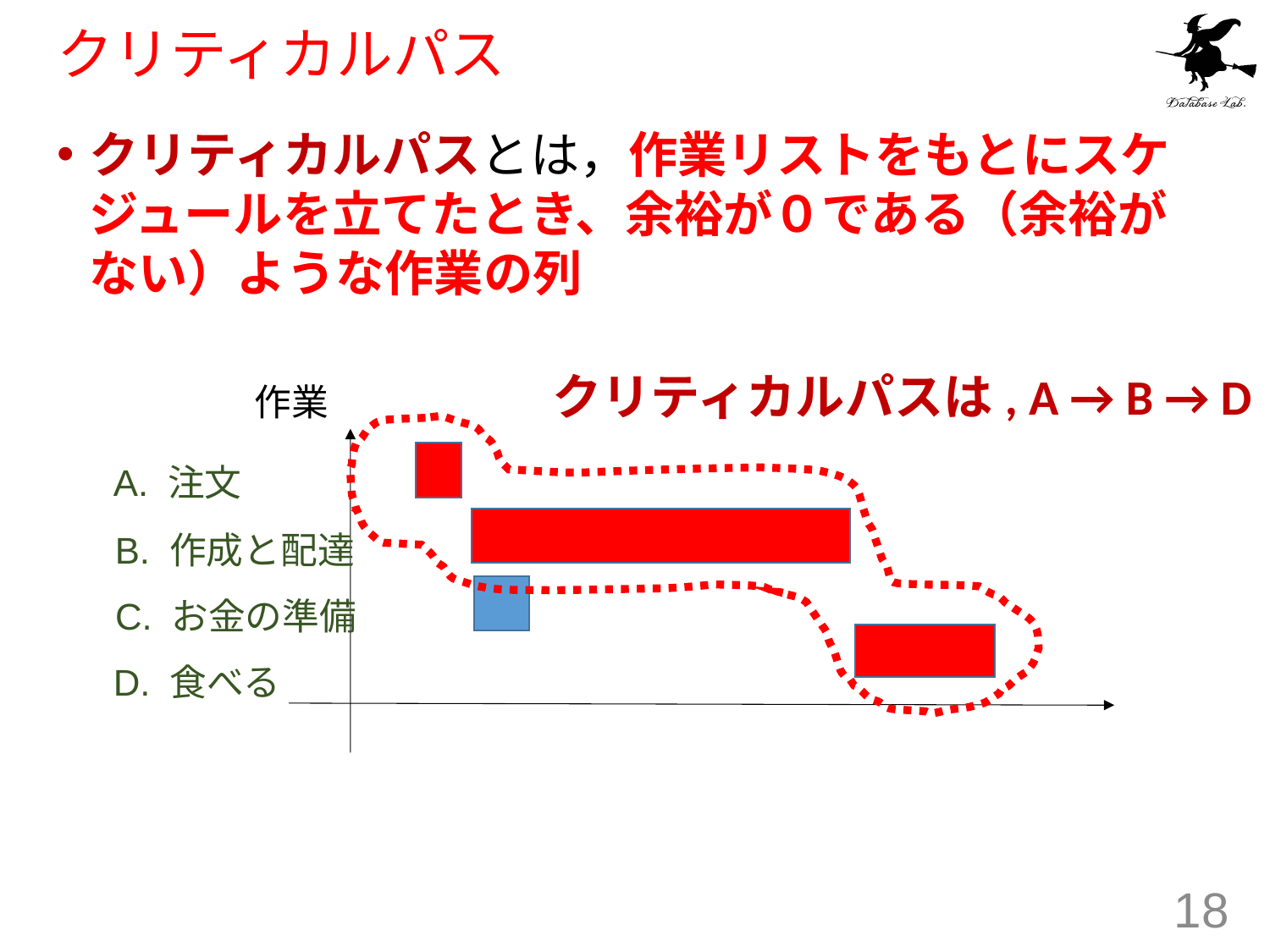

# クリティカルパス
クリティカルパスとは，作業リストをもとにスケジュールを立てたとき、余裕が０である（余裕がない）ような作業の列

クリティカルパスは, A → B → D
作業

A. 注文

B. 作成と配達

C. お金の準備

D. 食べる
18